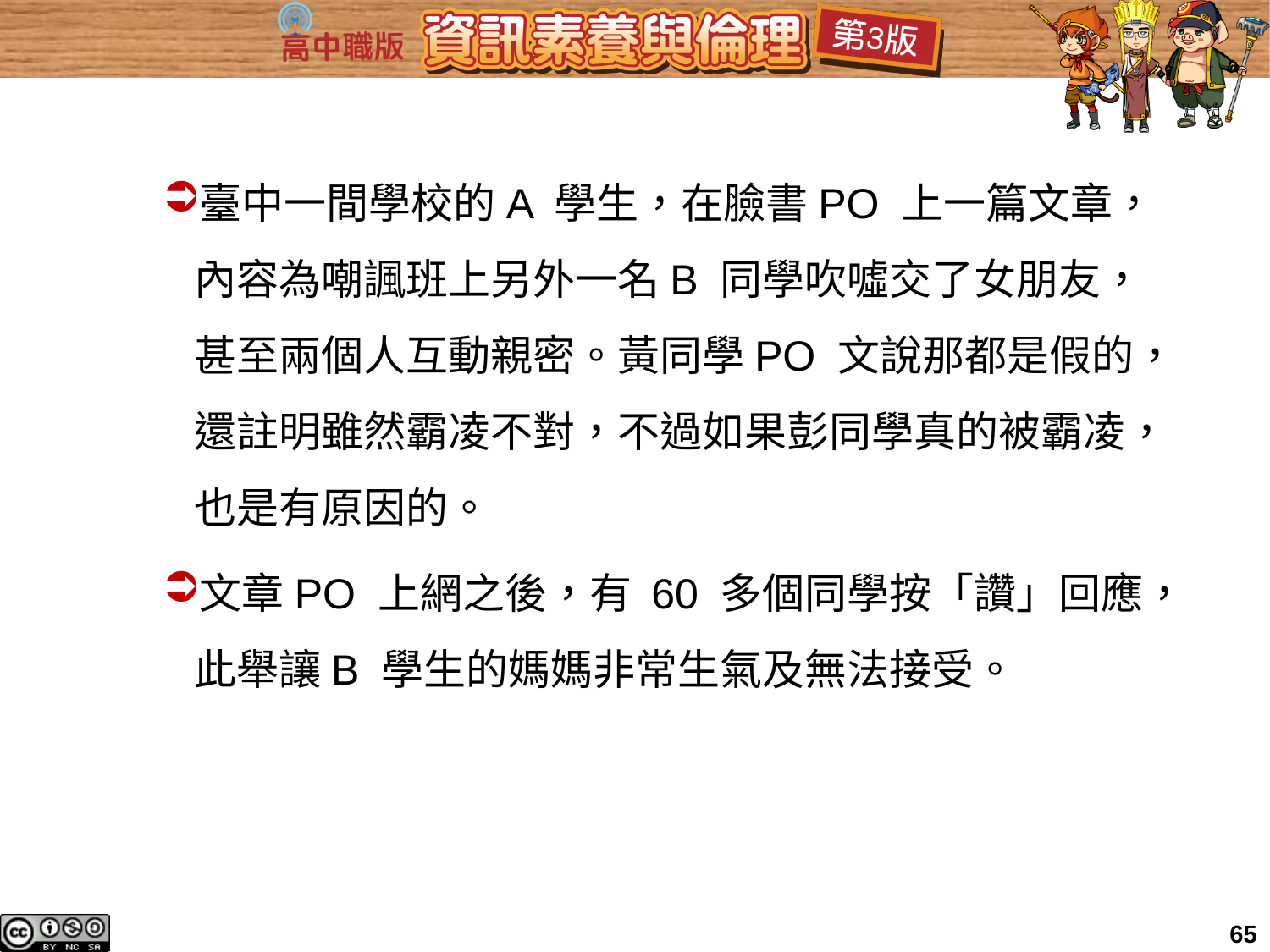

臺中一間學校的A 學生，在臉書PO 上一篇文章，內容為嘲諷班上另外一名B 同學吹噓交了女朋友，甚至兩個人互動親密。黃同學PO 文說那都是假的，還註明雖然霸凌不對，不過如果彭同學真的被霸凌，也是有原因的。
文章PO 上網之後，有 60 多個同學按「讚」回應，此舉讓B 學生的媽媽非常生氣及無法接受。
65